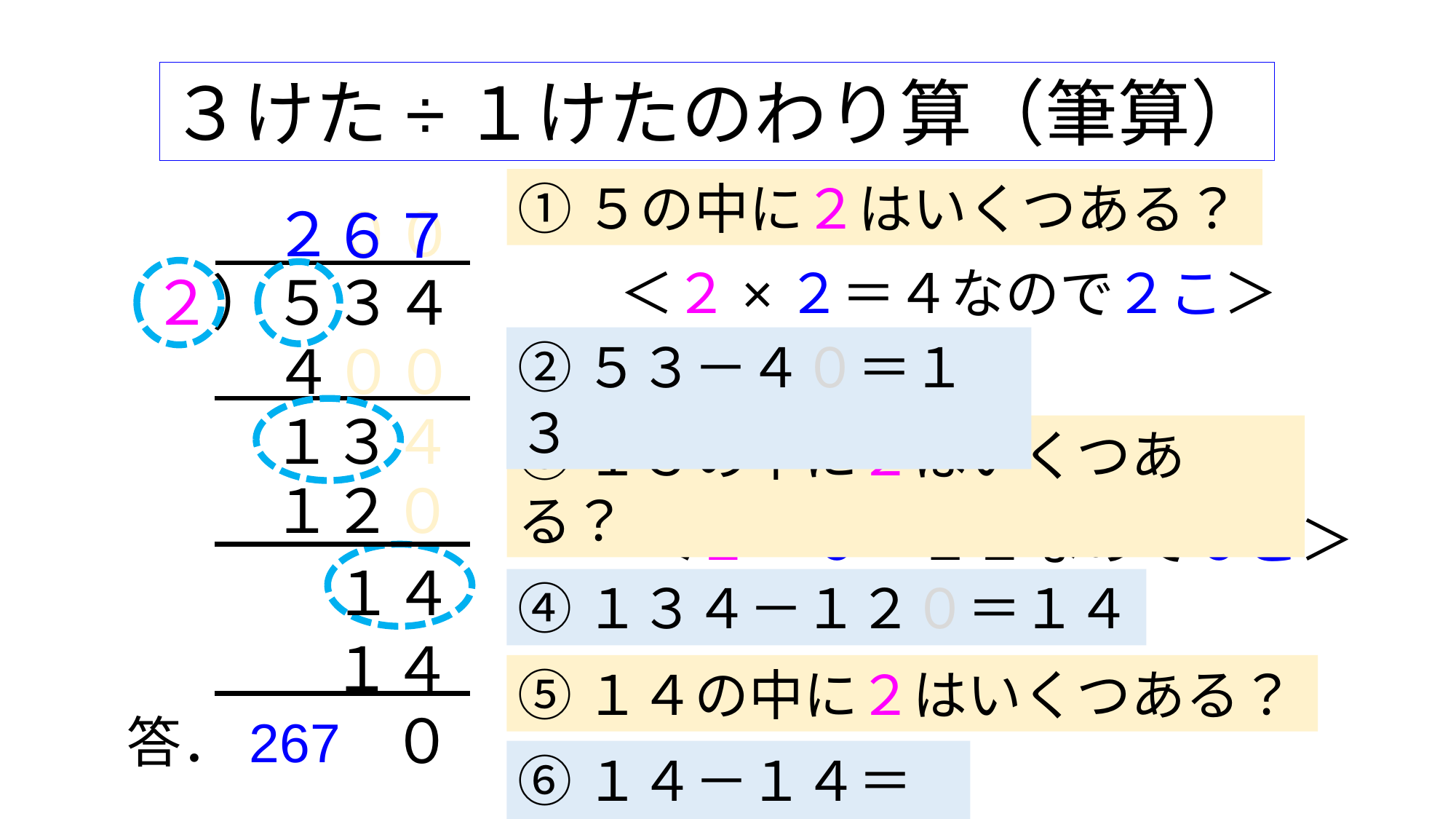

３けた÷１けたのわり算（筆算）
①５の中に２はいくつある？
２００
６
７
＜２×２＝４なので２こ＞
２）５３４

②５３－４０＝１３
４００

１３４
③１３の中に２はいくつある？
１２０
＜２×６＝１２なので６こ＞

１４
④１３４－１２０＝１４
１４
⑤１４の中に２はいくつある？
０
答．267
⑥１４－１４＝０